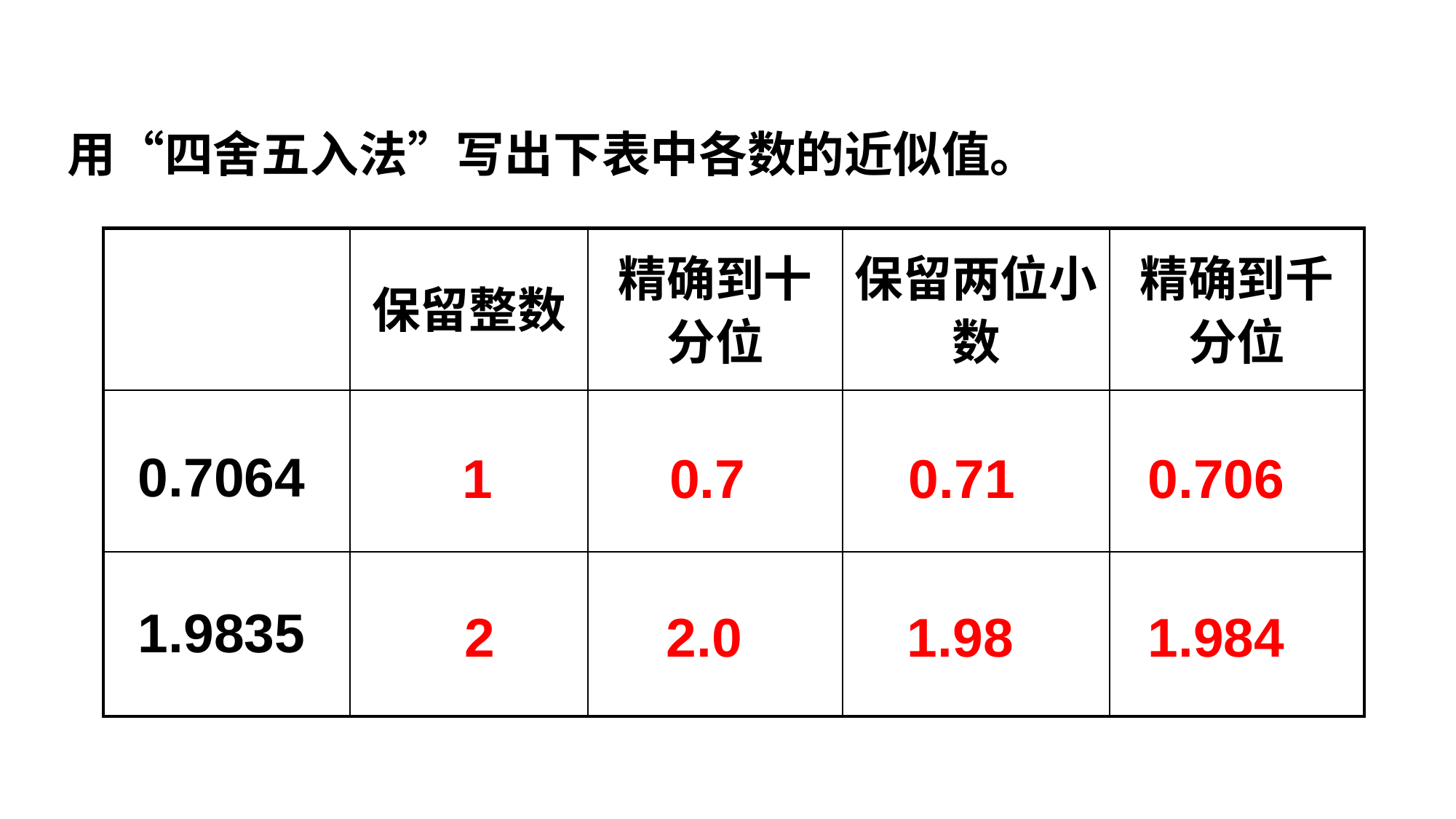

用“四舍五入法”写出下表中各数的近似值。
|  | 保留整数 | 精确到十分位 | 保留两位小数 | 精确到千分位 |
| --- | --- | --- | --- | --- |
|  |  |  |  |  |
|  |  |  |  |  |
0.7064
1
0.706
0.7
0.71
1.9835
2
2.0
1.98
1.984